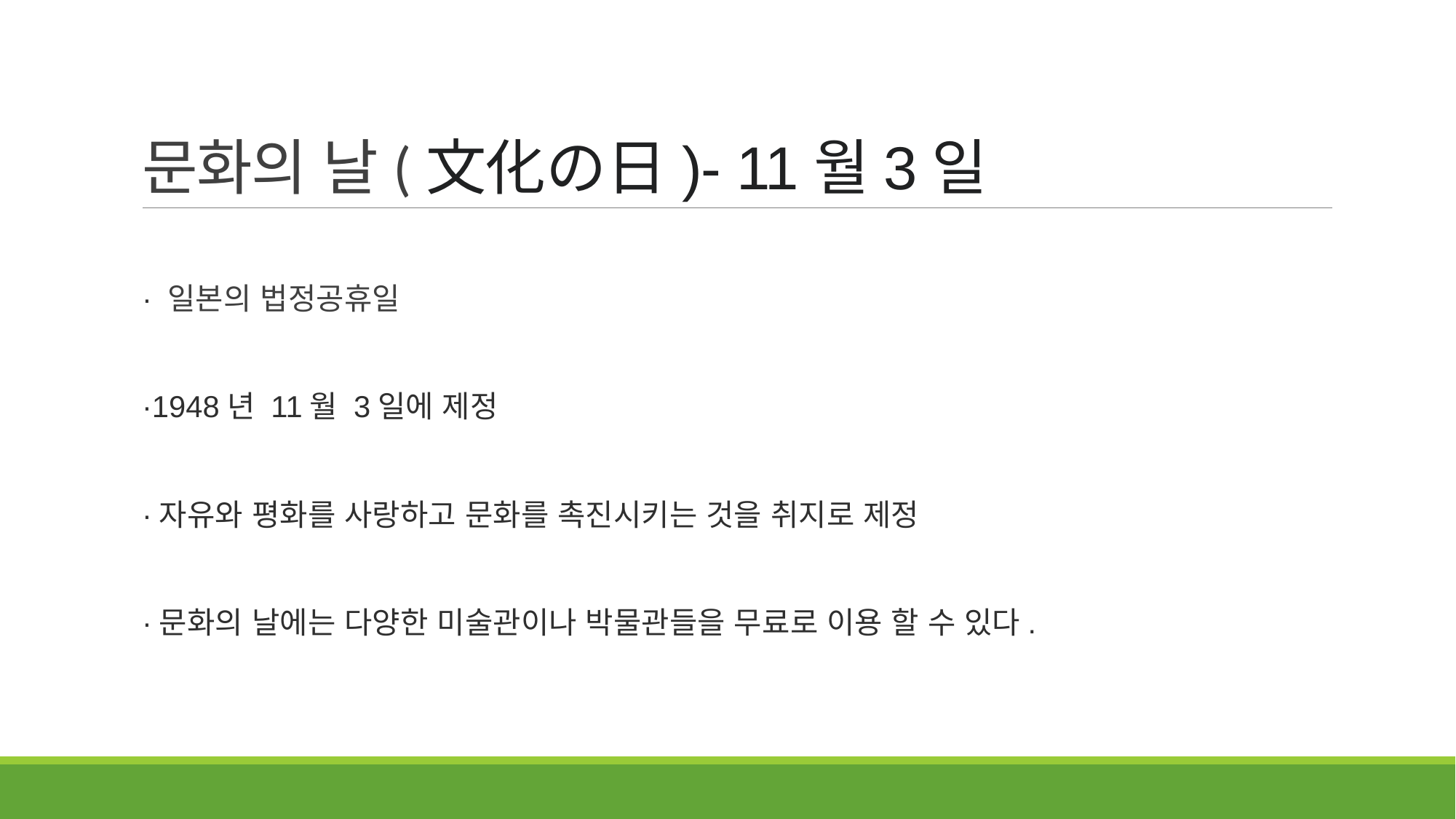

# 문화의 날(文化の日)- 11월3일

· 일본의 법정공휴일

·1948년 11월 3일에 제정

·자유와 평화를 사랑하고 문화를 촉진시키는 것을 취지로 제정

·문화의 날에는 다양한 미술관이나 박물관들을 무료로 이용 할 수 있다.